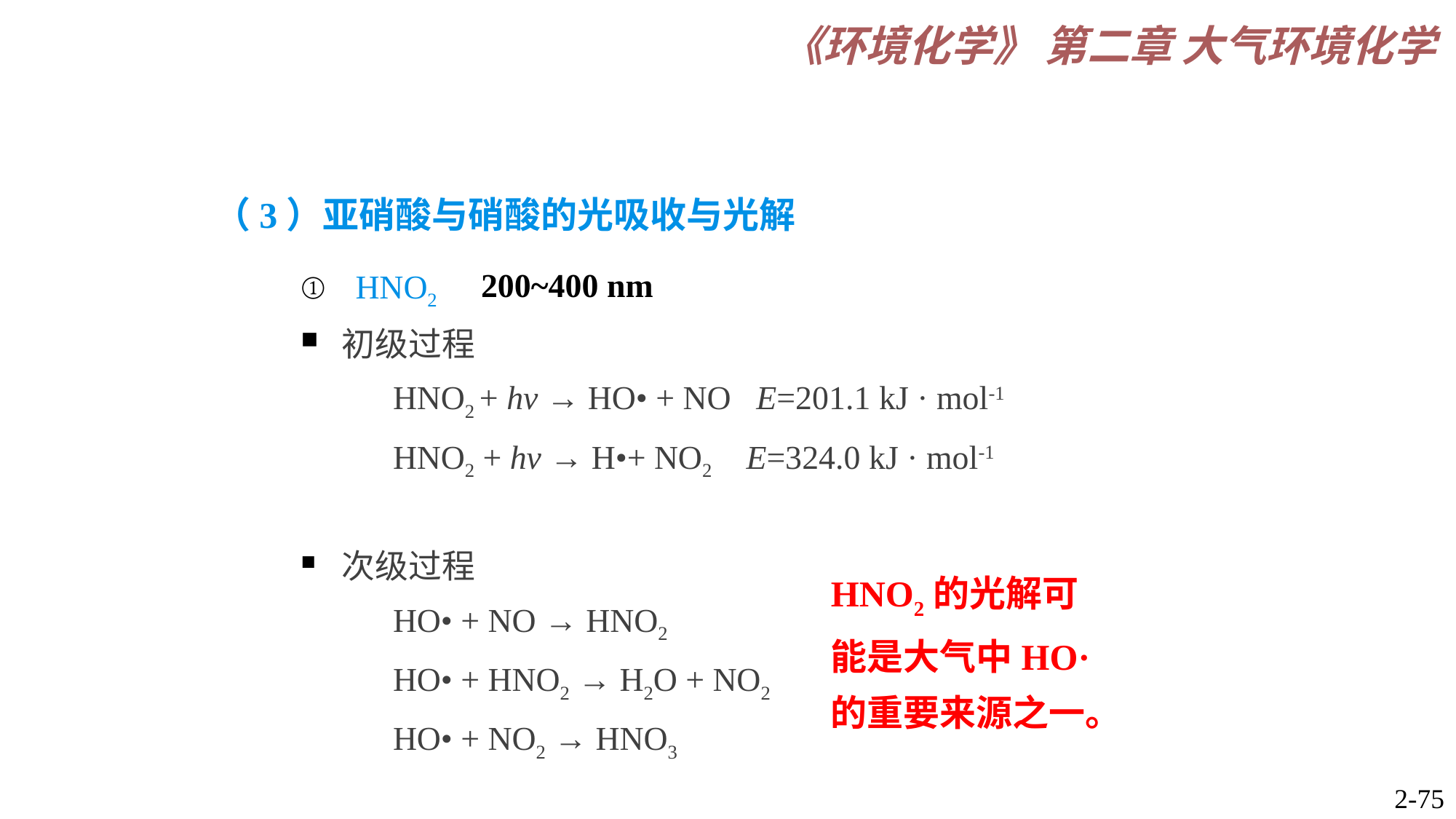

（3）亚硝酸与硝酸的光吸收与光解
HNO2
初级过程
           HNO2 + hv → HO• + NO   E=201.1 kJ · mol-1
           HNO2 + hv → H•+ NO2       E=324.0 kJ · mol-1

次级过程
           HO• + NO → HNO2
           HO• + HNO2 → H2O + NO2
           HO• + NO2 → HNO3
200~400 nm
HNO2的光解可能是大气中HO·的重要来源之一。
2-75